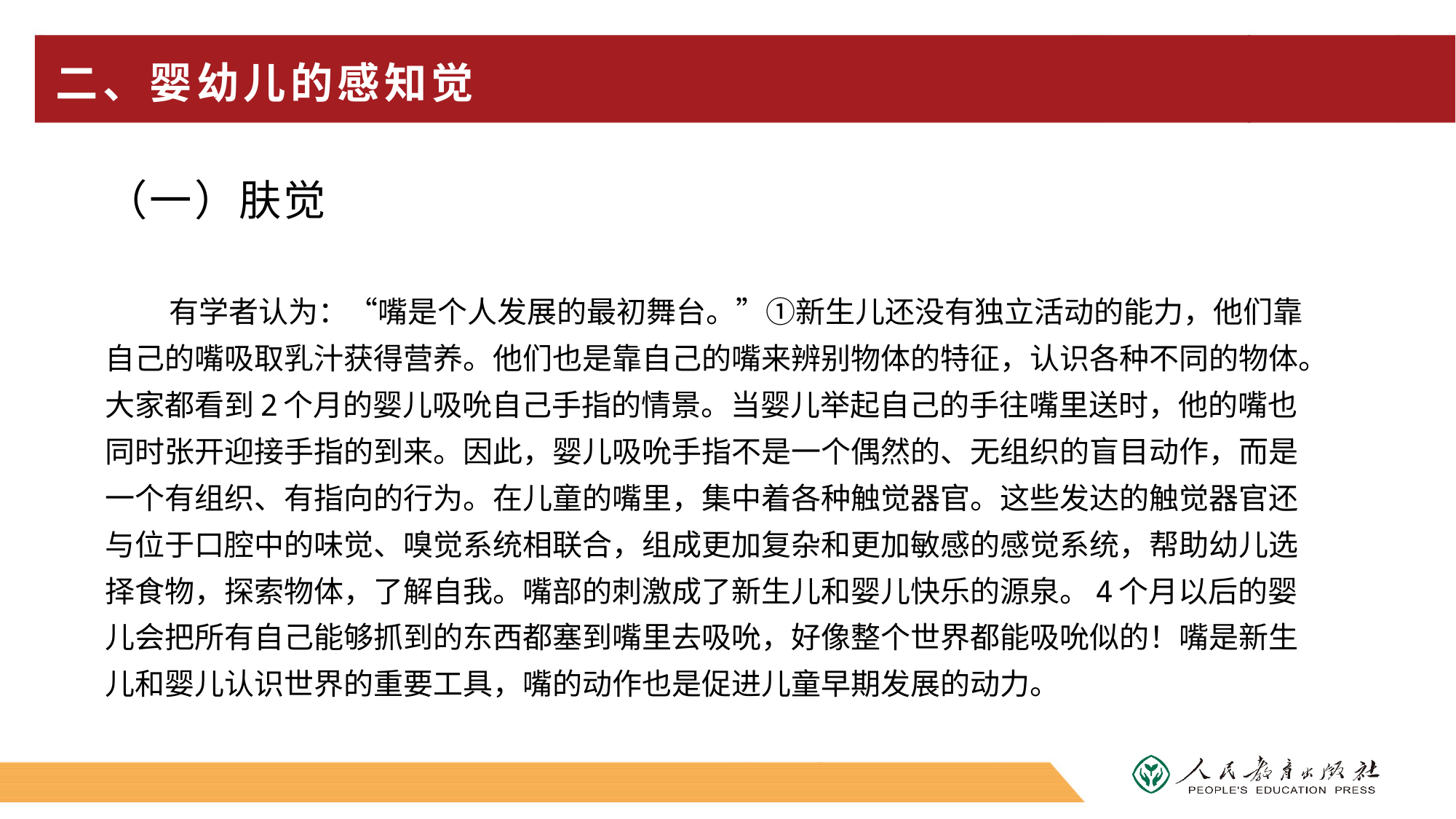

# 二、婴幼儿的感知觉
（一）肤觉
有学者认为：“嘴是个人发展的最初舞台。”①新生儿还没有独立活动的能力，他们靠自己的嘴吸取乳汁获得营养。他们也是靠自己的嘴来辨别物体的特征，认识各种不同的物体。大家都看到2个月的婴儿吸吮自己手指的情景。当婴儿举起自己的手往嘴里送时，他的嘴也同时张开迎接手指的到来。因此，婴儿吸吮手指不是一个偶然的、无组织的盲目动作，而是一个有组织、有指向的行为。在儿童的嘴里，集中着各种触觉器官。这些发达的触觉器官还与位于口腔中的味觉、嗅觉系统相联合，组成更加复杂和更加敏感的感觉系统，帮助幼儿选择食物，探索物体，了解自我。嘴部的刺激成了新生儿和婴儿快乐的源泉。4个月以后的婴儿会把所有自己能够抓到的东西都塞到嘴里去吸吮，好像整个世界都能吸吮似的！嘴是新生儿和婴儿认识世界的重要工具，嘴的动作也是促进儿童早期发展的动力。